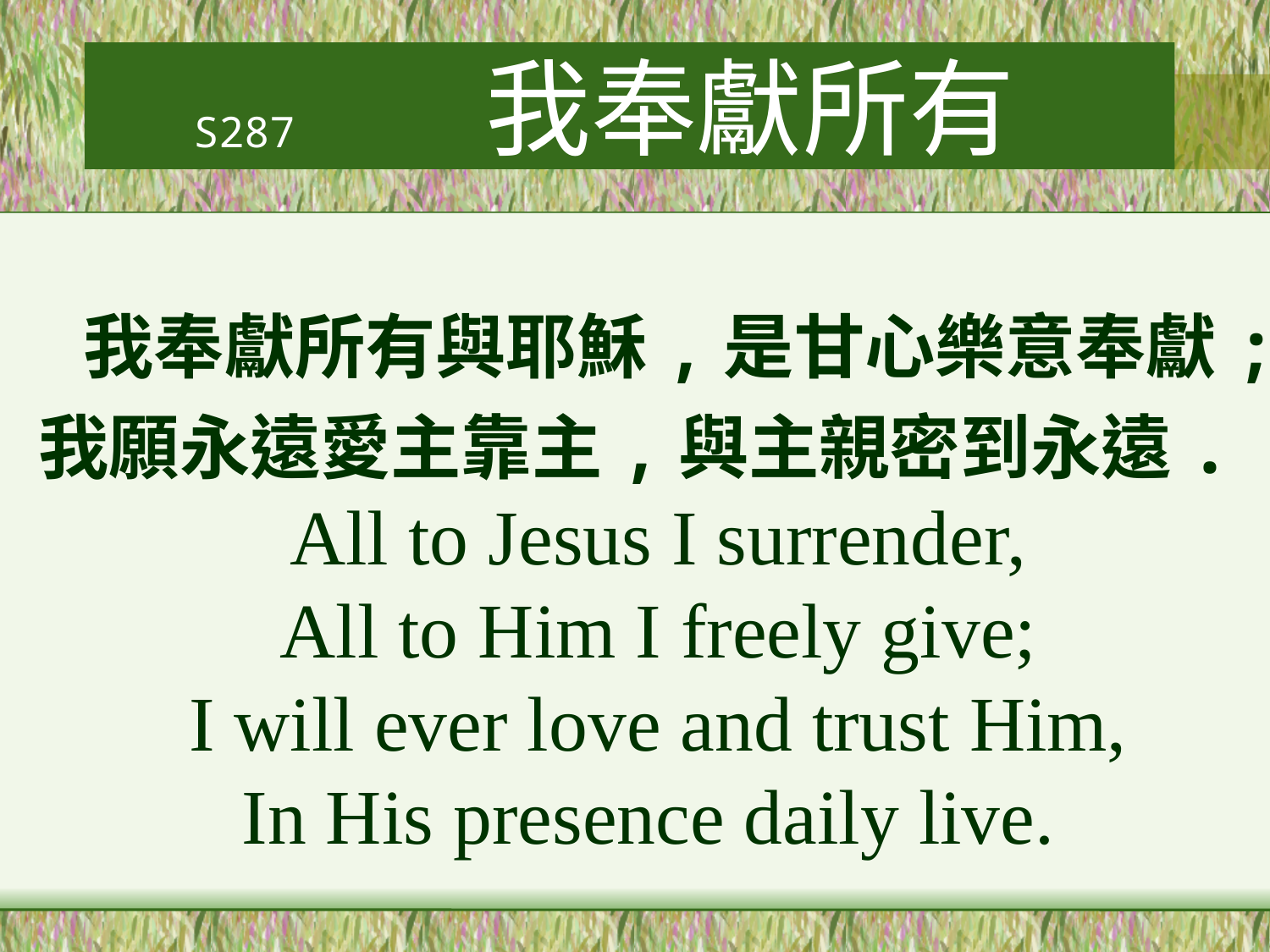

# S287       我奉獻所有
我奉獻所有與耶穌,是甘心樂意奉獻;
我願永遠愛主靠主,與主親密到永遠.
All to Jesus I surrender,
All to Him I freely give;
I will ever love and trust Him,
In His presence daily live.